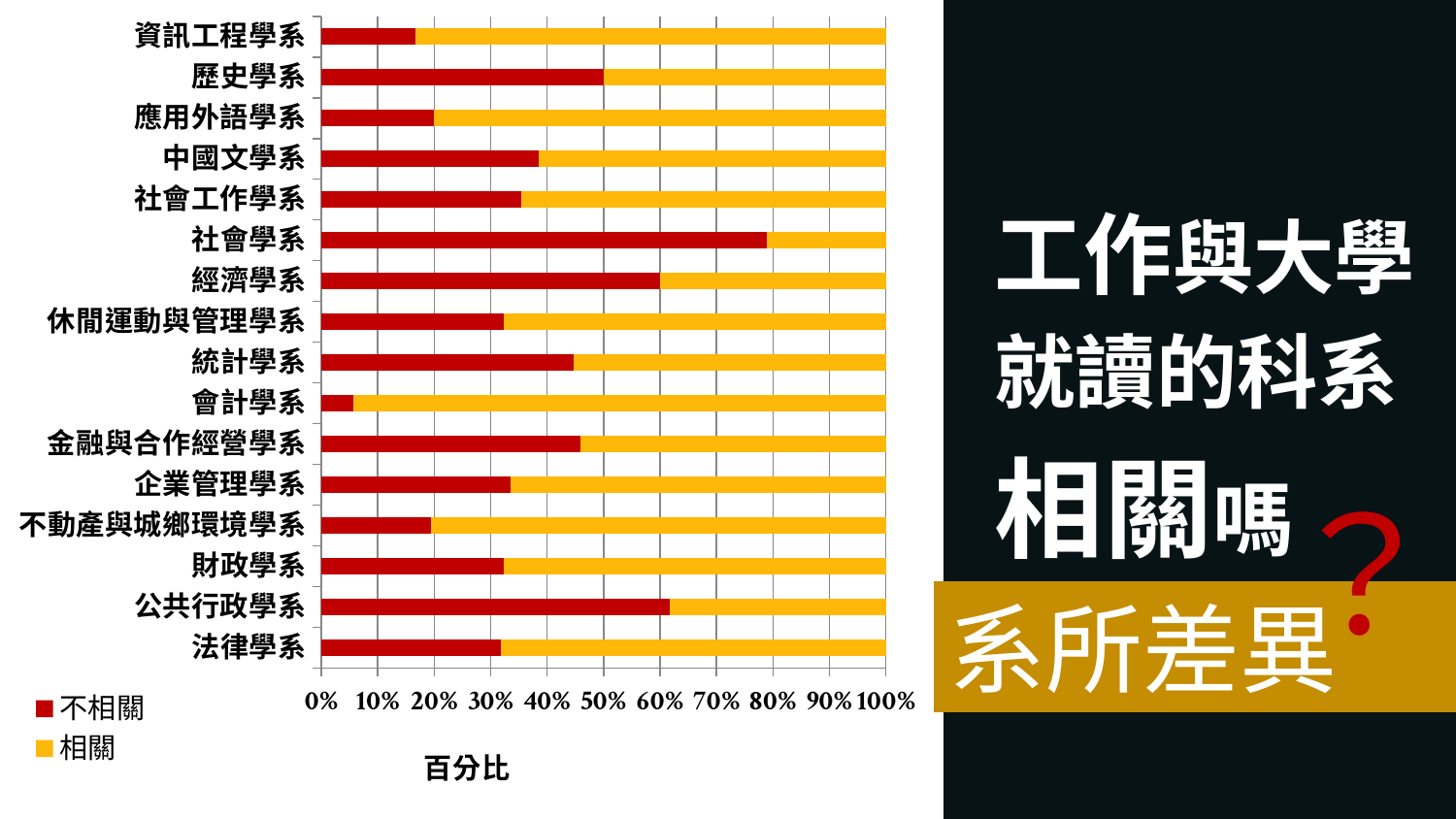

### Chart

| Category | 不相關 | 相關 |
|---|---|---|
| 法律學系 | 0.31900000000000067 | 0.681 |
| 公共行政學系 | 0.6180000000000012 | 0.3820000000000007 |
| 財政學系 | 0.3230000000000007 | 0.6770000000000017 |
| 不動產與城鄉環境學系 | 0.195 | 0.805 |
| 企業管理學系 | 0.33600000000000085 | 0.6640000000000017 |
| 金融與合作經營學系 | 0.459 | 0.541 |
| 會計學系 | 0.05700000000000002 | 0.943 |
| 統計學系 | 0.448 | 0.552 |
| 休閒運動與管理學系 | 0.3230000000000007 | 0.6770000000000017 |
| 經濟學系 | 0.6000000000000006 | 0.4 |
| 社會學系 | 0.789 | 0.21100000000000024 |
| 社會工作學系 | 0.3540000000000003 | 0.6460000000000014 |
| 中國文學系 | 0.3850000000000007 | 0.6150000000000012 |
| 應用外語學系 | 0.2 | 0.8 |
| 歷史學系 | 0.5 | 0.5 |
| 資訊工程學系 | 0.167 | 0.8330000000000006 |
工作與大學
就讀的科系
相關嗎
？
系所差異
23